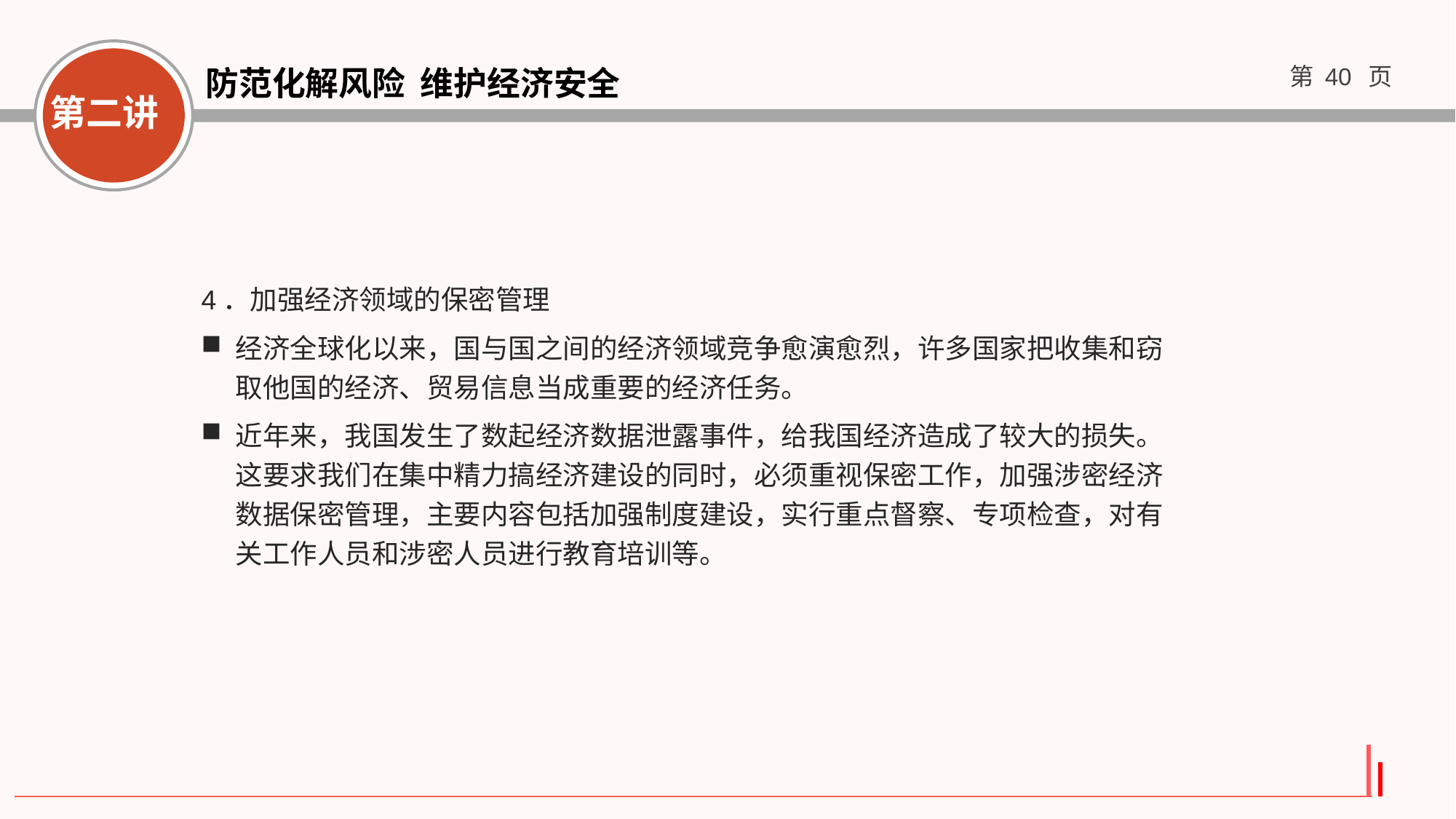

4．加强经济领域的保密管理
经济全球化以来，国与国之间的经济领域竞争愈演愈烈，许多国家把收集和窃取他国的经济、贸易信息当成重要的经济任务。
近年来，我国发生了数起经济数据泄露事件，给我国经济造成了较大的损失。这要求我们在集中精力搞经济建设的同时，必须重视保密工作，加强涉密经济数据保密管理，主要内容包括加强制度建设，实行重点督察、专项检查，对有关工作人员和涉密人员进行教育培训等。